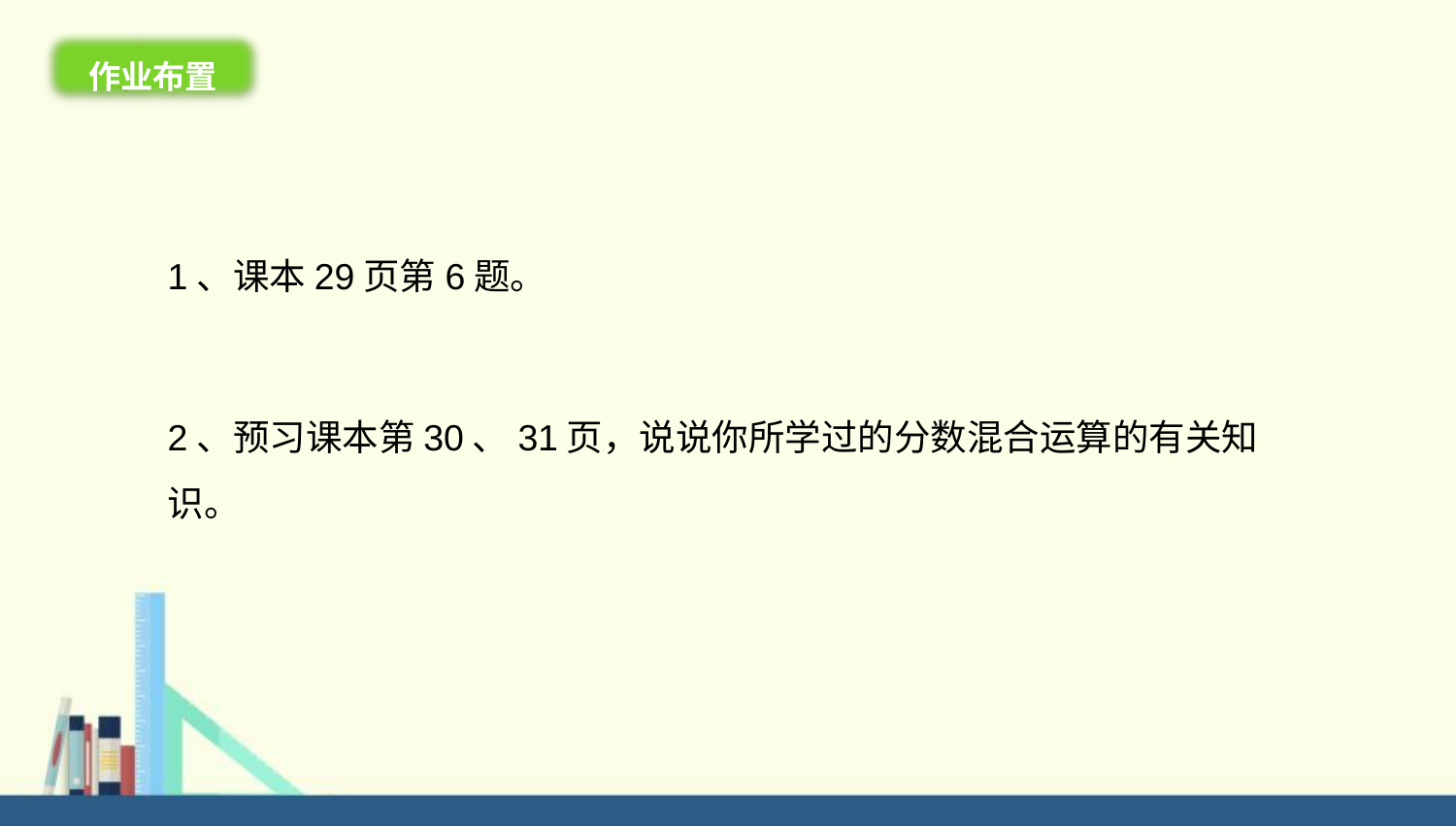

作业布置
1、课本29页第6题。
2、预习课本第30、31页，说说你所学过的分数混合运算的有关知识。